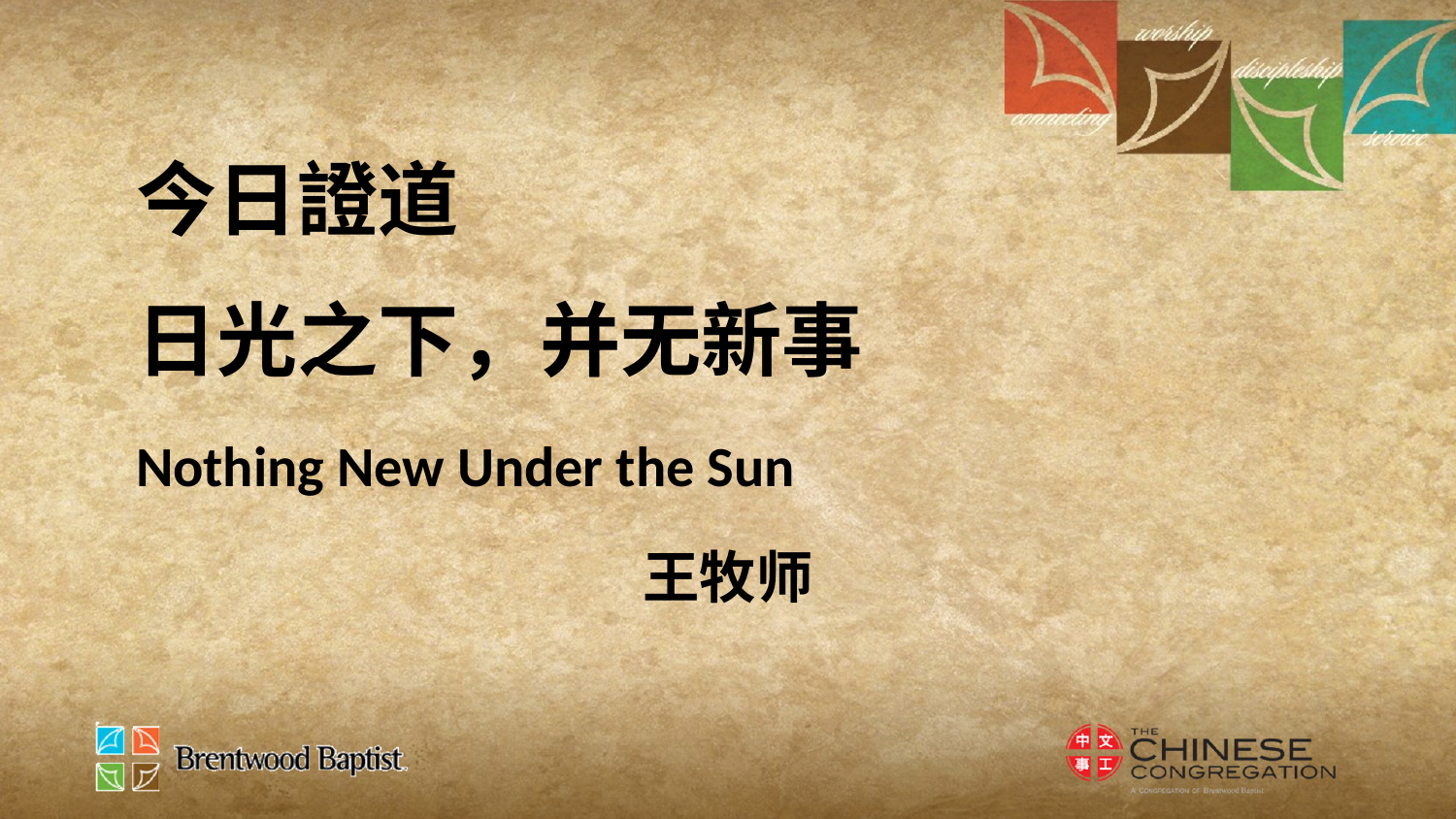

今日證道

日光之下，并无新事

Nothing New Under the Sun

王牧师